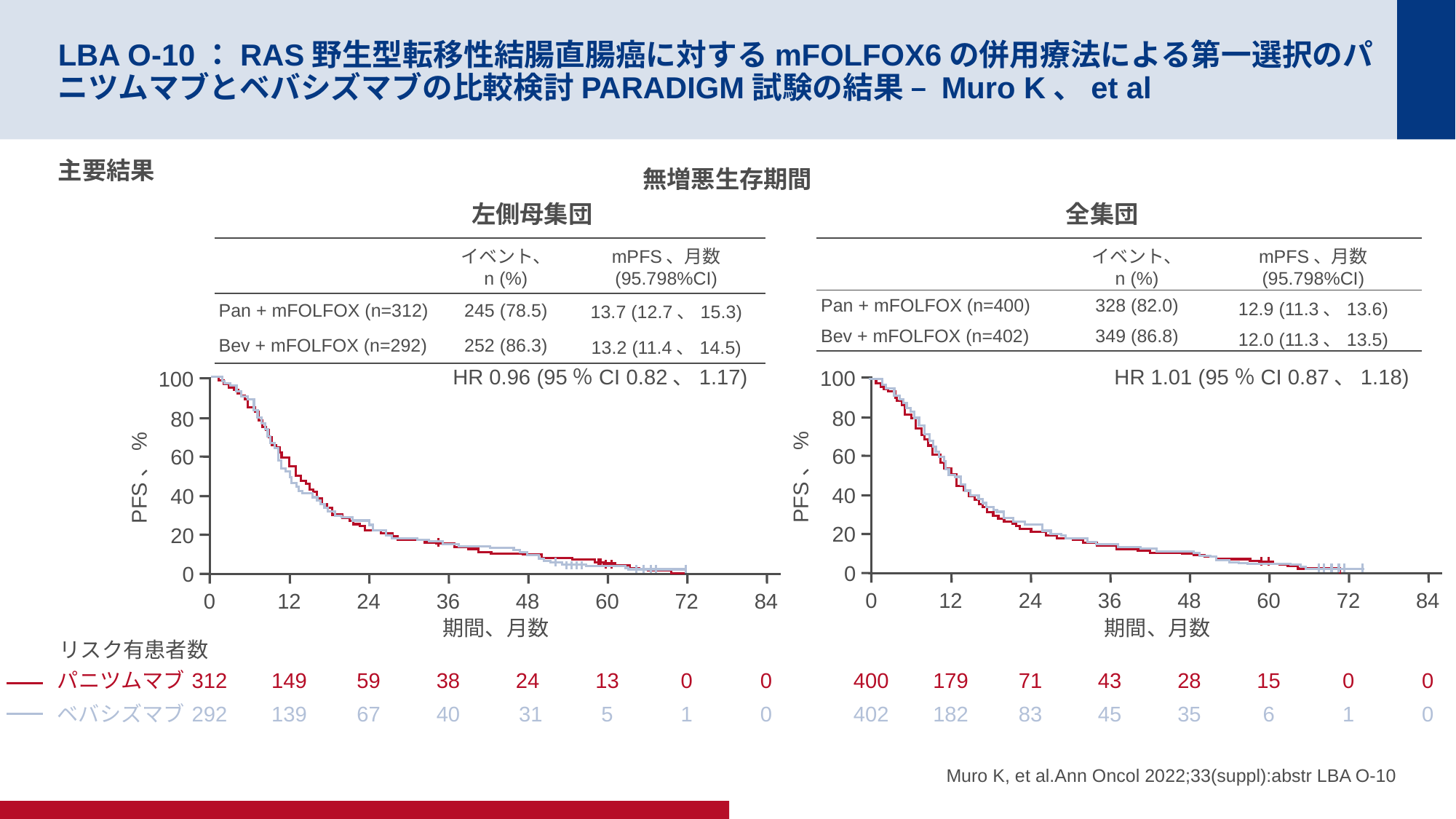

# LBA O-10：RAS野生型転移性結腸直腸癌に対するmFOLFOX6の併用療法による第一選択のパニツムマブとベバシズマブの比較検討PARADIGM試験の結果 – Muro K、et al
主要結果
無増悪生存期間
左側母集団
全集団
|  | イベント、 n (%) | mPFS、月数 (95.798%CI) |
| --- | --- | --- |
| Pan + mFOLFOX (n=312) | 245 (78.5) | 13.7 (12.7、15.3) |
| Bev + mFOLFOX (n=292) | 252 (86.3) | 13.2 (11.4、14.5) |
|  | イベント、 n (%) | mPFS、月数 (95.798%CI) |
| --- | --- | --- |
| Pan + mFOLFOX (n=400) | 328 (82.0) | 12.9 (11.3、13.6) |
| Bev + mFOLFOX (n=402) | 349 (86.8) | 12.0 (11.3、13.5) |
HR 0.96 (95％CI 0.82、1.17)
HR 1.01 (95％CI 0.87、1.18)
100

80

60

PFS、%
40

20

0

100

80

60

PFS、%
40

20

0

0
12
24
36
48
60
72
84

0
12
24
36
48
60
72
84
期間、月数
期間、月数
リスク有患者数
パニツムマブ
312
149
59
38
24
13
0
0
400
179
71
43
28
15
0
0
ベバシズマブ
292
139
67
40
 31
5
1
0
402
182
83
45
35
6
1
0
Muro K, et al.Ann Oncol 2022;33(suppl):abstr LBA O-10